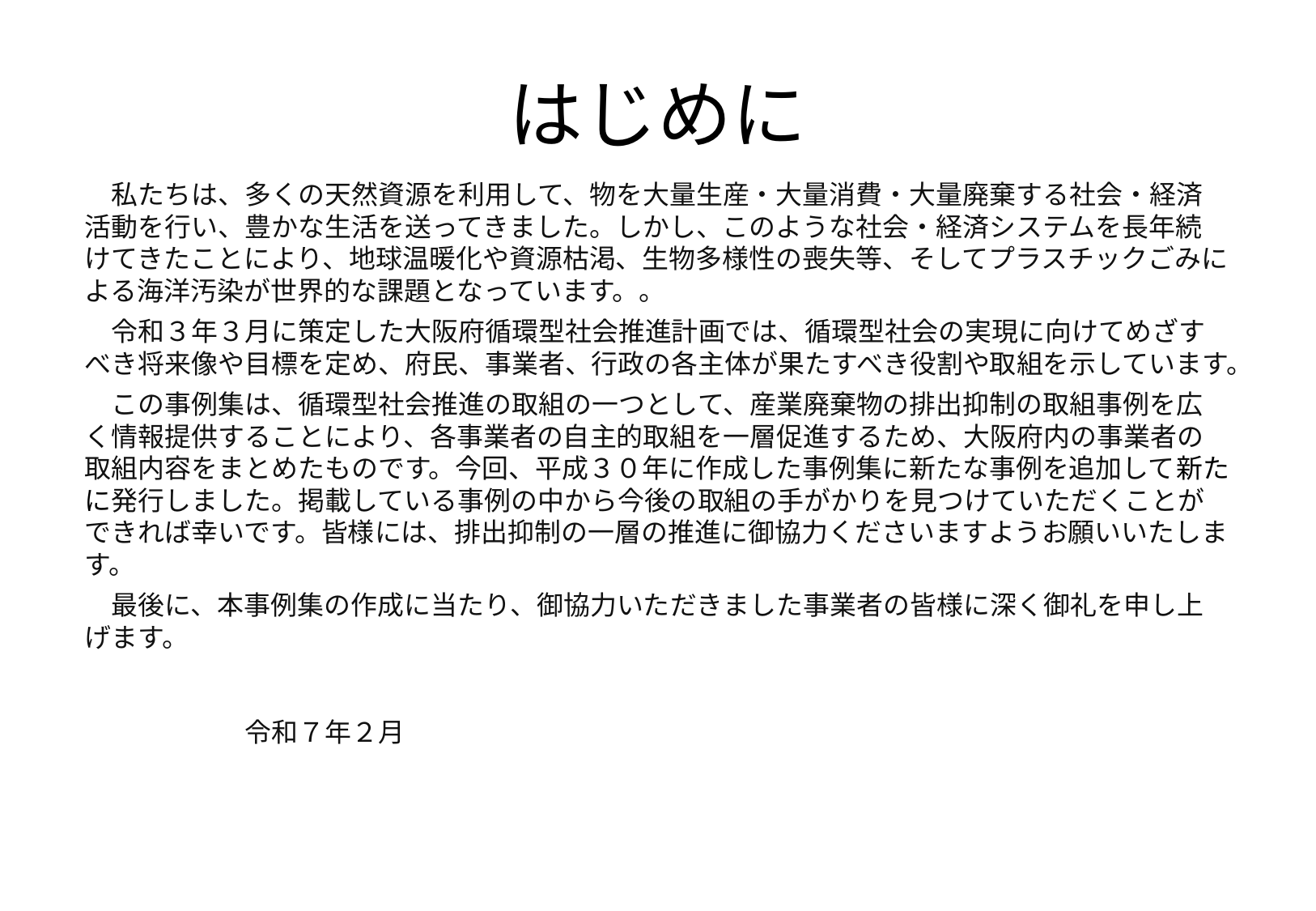

# はじめに
　私たちは、多くの天然資源を利用して、物を大量生産・大量消費・大量廃棄する社会・経済活動を行い、豊かな生活を送ってきました。しかし、このような社会・経済システムを長年続けてきたことにより、地球温暖化や資源枯渇、生物多様性の喪失等、そしてプラスチックごみによる海洋汚染が世界的な課題となっています。。
　令和３年３月に策定した大阪府循環型社会推進計画では、循環型社会の実現に向けてめざすべき将来像や目標を定め、府民、事業者、行政の各主体が果たすべき役割や取組を示しています。
　この事例集は、循環型社会推進の取組の一つとして、産業廃棄物の排出抑制の取組事例を広く情報提供することにより、各事業者の自主的取組を一層促進するため、大阪府内の事業者の取組内容をまとめたものです。今回、平成３０年に作成した事例集に新たな事例を追加して新たに発行しました。掲載している事例の中から今後の取組の手がかりを見つけていただくことができれば幸いです。皆様には、排出抑制の一層の推進に御協力くださいますようお願いいたします。
　最後に、本事例集の作成に当たり、御協力いただきました事業者の皆様に深く御礼を申し上げます。
　　　　　　　　　　　　　　　　　　　　　　　　　　　　　　　　　　　　　　　　　　　　　　　　令和７年２月